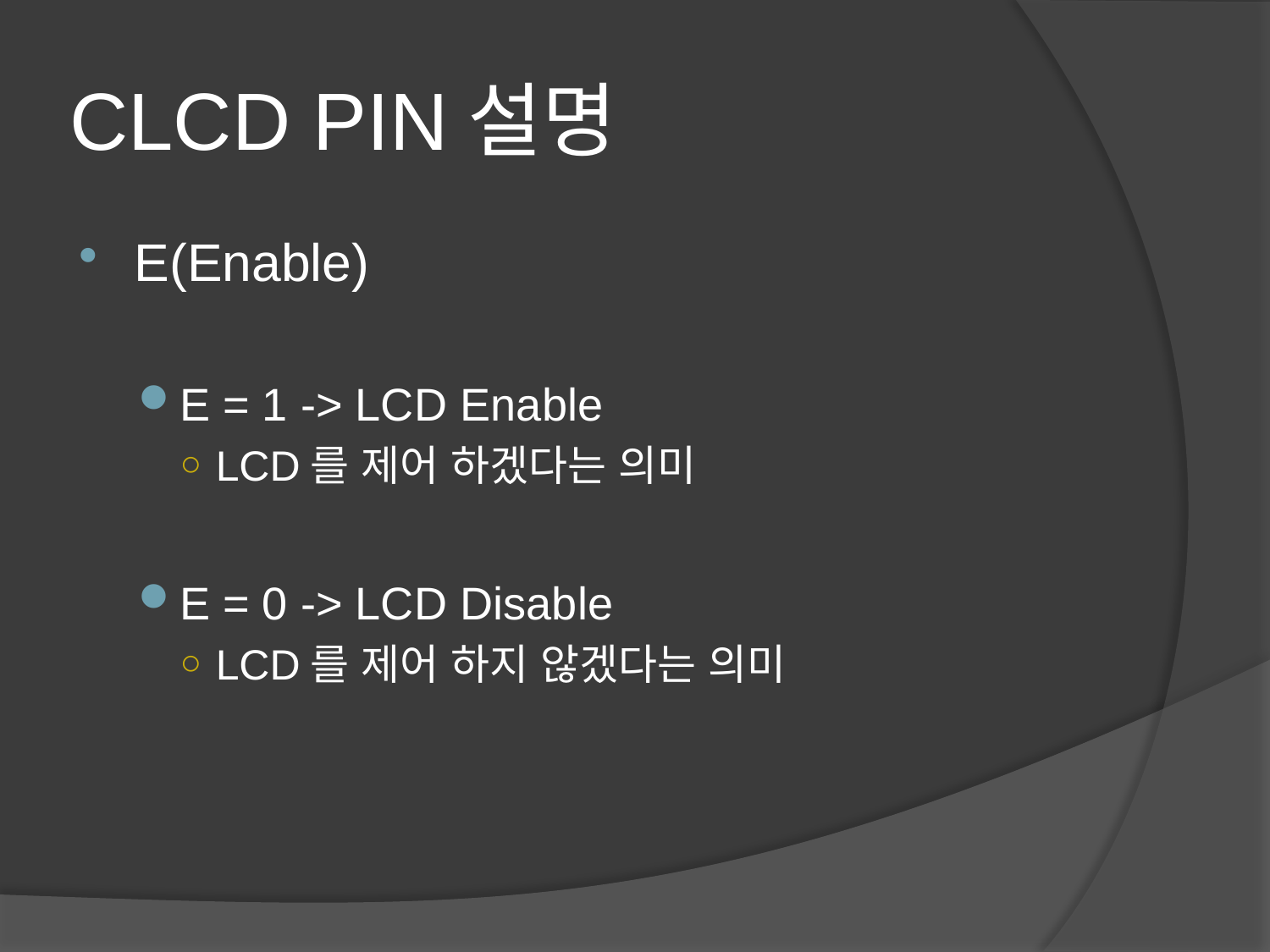

# CLCD PIN설명
E(Enable)

E = 1 -> LCD Enable
LCD를 제어 하겠다는 의미

E = 0 -> LCD Disable
LCD를 제어 하지 않겠다는 의미